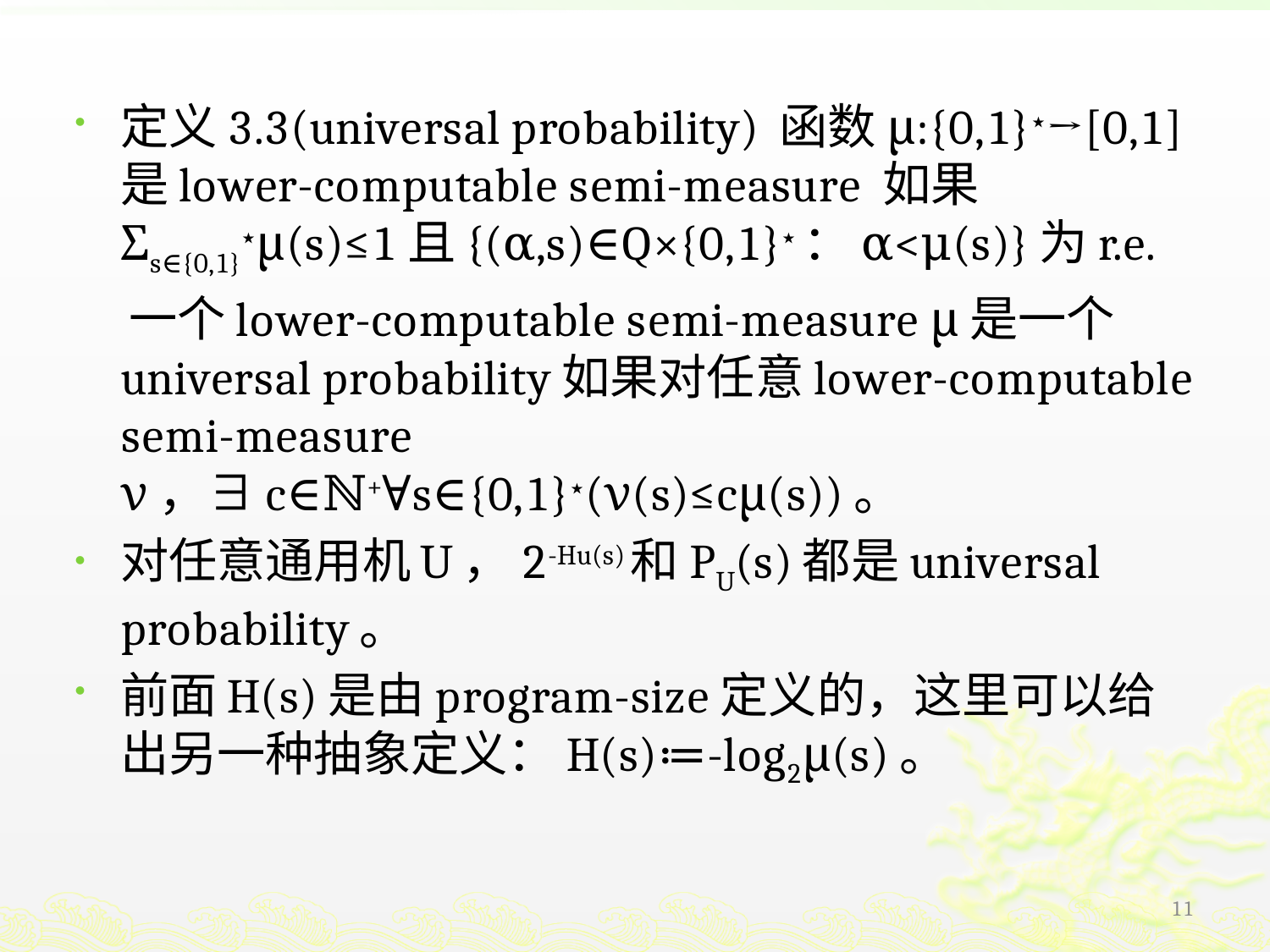

定义3.3(universal probability) 函数μ:{0,1}⋆→[0,1]是lower-computable semi-measure 如果Σs∈{0,1}⋆μ(s)≤1且{(α,s)∈Q×{0,1}⋆：α<μ(s)}为r.e.
    一个lower-computable semi-measure μ是一个universal probability如果对任意lower-computable semi-measure ν，∃c∈ℕ+∀s∈{0,1}⋆(ν(s)≤cμ(s))。
对任意通用机U，2-Hu(s)和PU(s)都是universal probability。
前面H(s)是由program-size定义的，这里可以给出另一种抽象定义：H(s)≔-log2μ(s)。

11